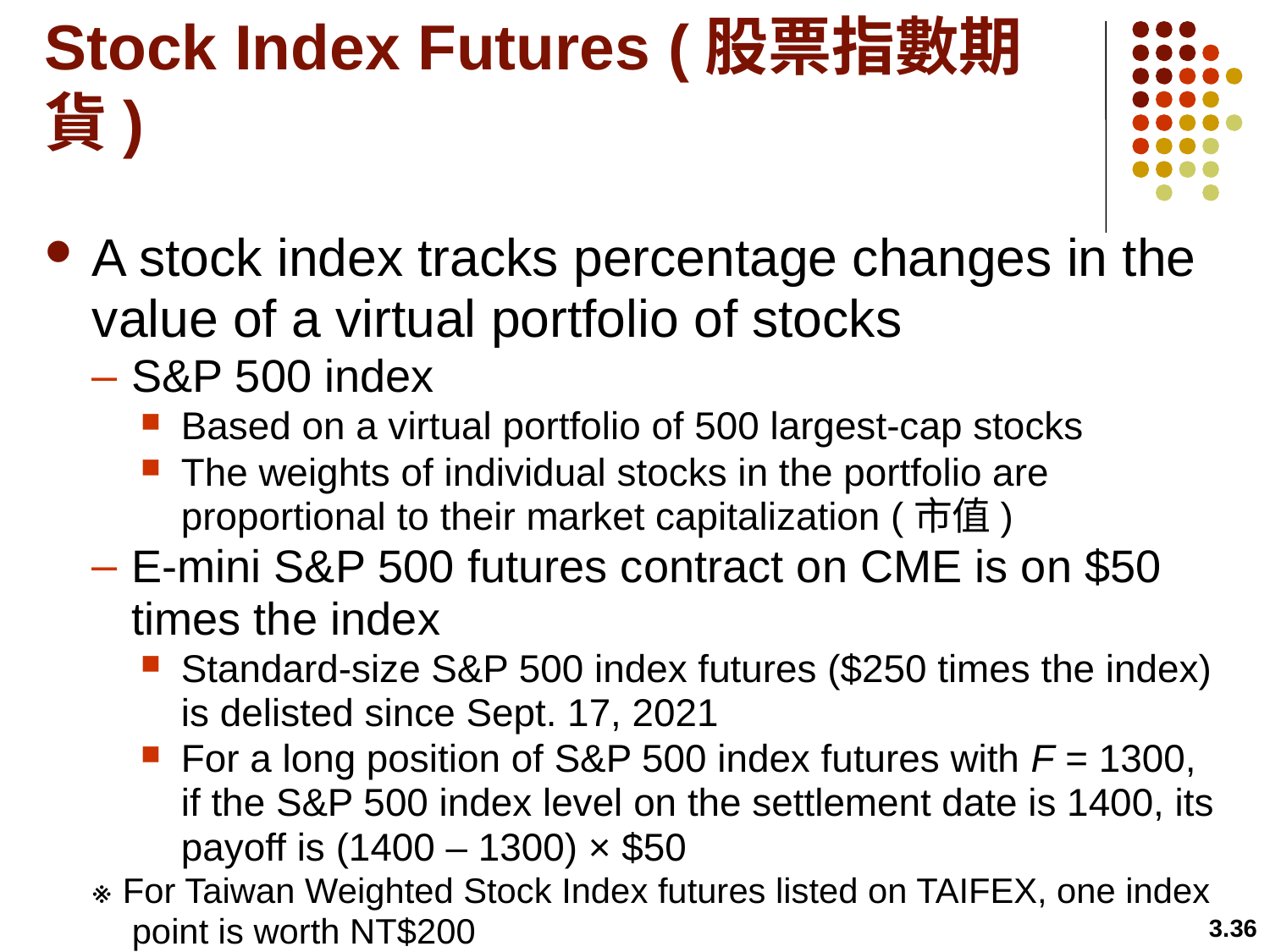

# Stock Index Futures (股票指數期貨)
A stock index tracks percentage changes in the value of a virtual portfolio of stocks
S&P 500 index
Based on a virtual portfolio of 500 largest-cap stocks
The weights of individual stocks in the portfolio are proportional to their market capitalization (市值)
E-mini S&P 500 futures contract on CME is on $50 times the index
Standard-size S&P 500 index futures ($250 times the index) is delisted since Sept. 17, 2021
For a long position of S&P 500 index futures with F = 1300, if the S&P 500 index level on the settlement date is 1400, its payoff is (1400 – 1300) × $50
※ For Taiwan Weighted Stock Index futures listed on TAIFEX, one index point is worth NT$200
3.36